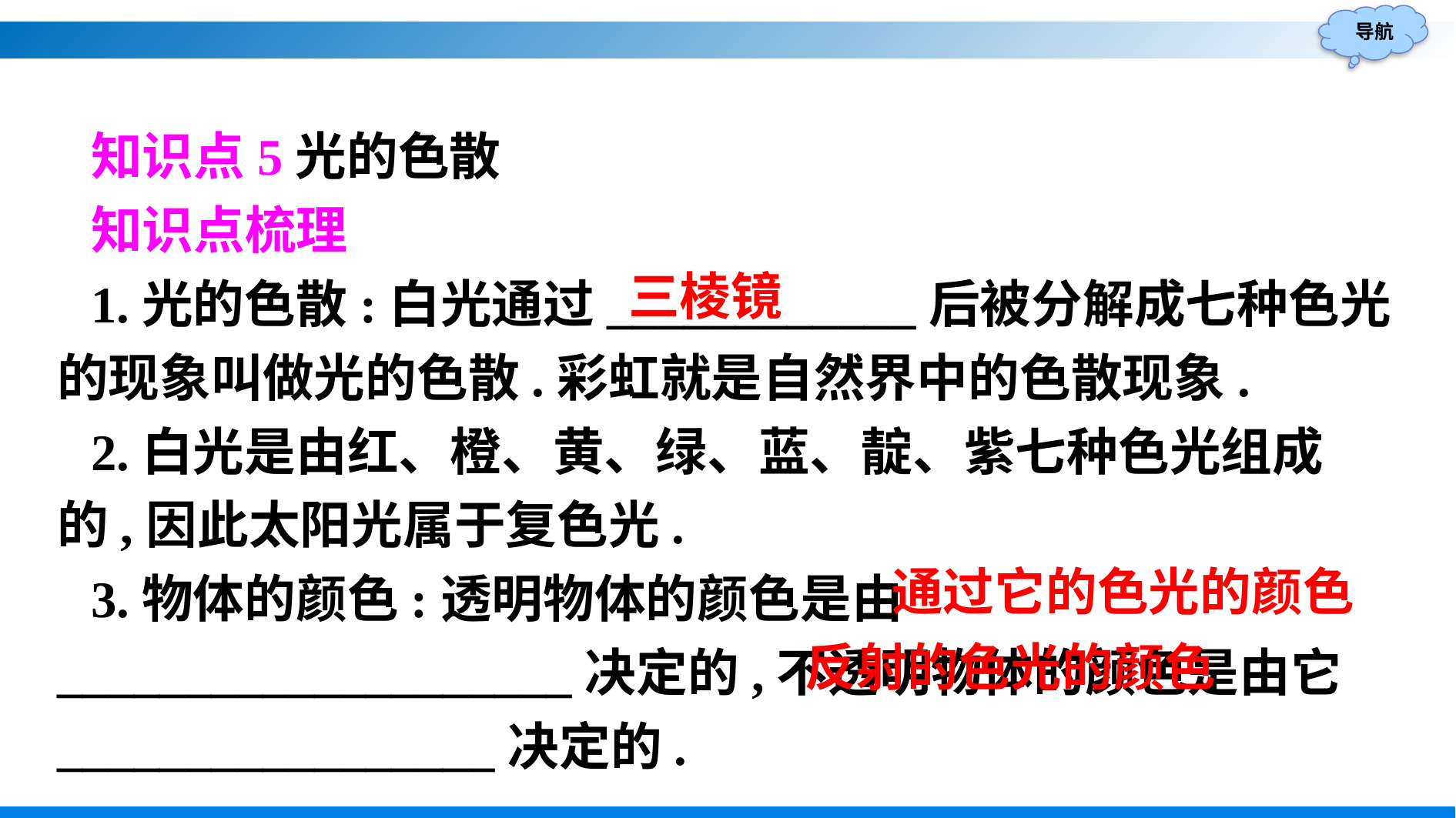

知识点5光的色散
知识点梳理
1.光的色散:白光通过____________后被分解成七种色光的现象叫做光的色散.彩虹就是自然界中的色散现象.
2.白光是由红、橙、黄、绿、蓝、靛、紫七种色光组成的,因此太阳光属于复色光.
3.物体的颜色:透明物体的颜色是由____________________决定的,不透明物体的颜色是由它_________________决定的.
三棱镜
通过它的色光的颜色
反射的色光的颜色